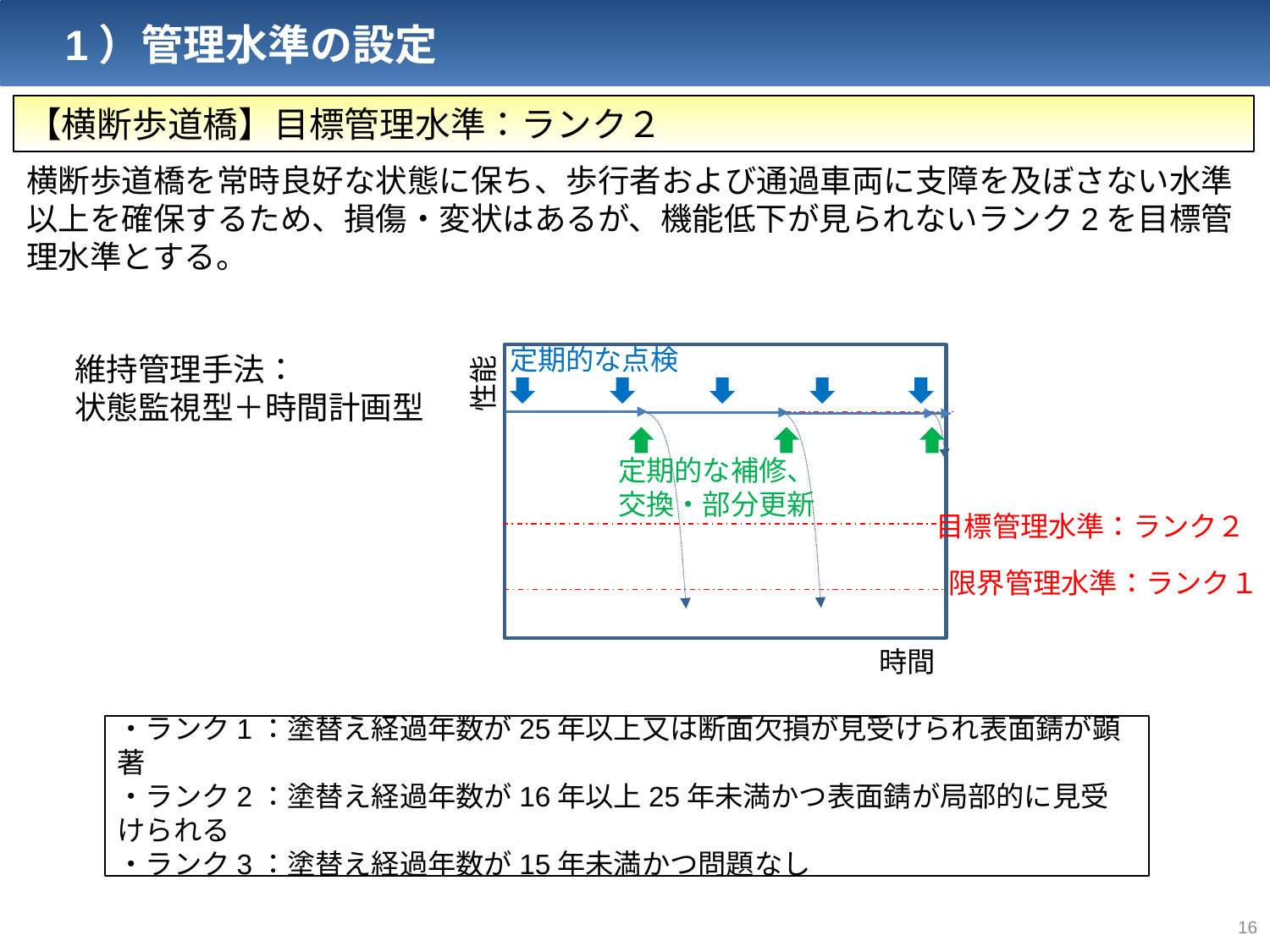

1）管理水準の設定
【横断歩道橋】目標管理水準：ランク２
横断歩道橋を常時良好な状態に保ち、歩行者および通過車両に支障を及ぼさない水準以上を確保するため、損傷・変状はあるが、機能低下が見られないランク2を目標管理水準とする。
定期的な点検
維持管理手法：
状態監視型＋時間計画型

性能
定期的な補修、
交換・部分更新
時間
 目標管理水準：ランク２
 限界管理水準：ランク１
・ランク1：塗替え経過年数が25年以上又は断面欠損が見受けられ表面錆が顕著
・ランク2：塗替え経過年数が16年以上25年未満かつ表面錆が局部的に見受けられる
・ランク3：塗替え経過年数が15年未満かつ問題なし
16